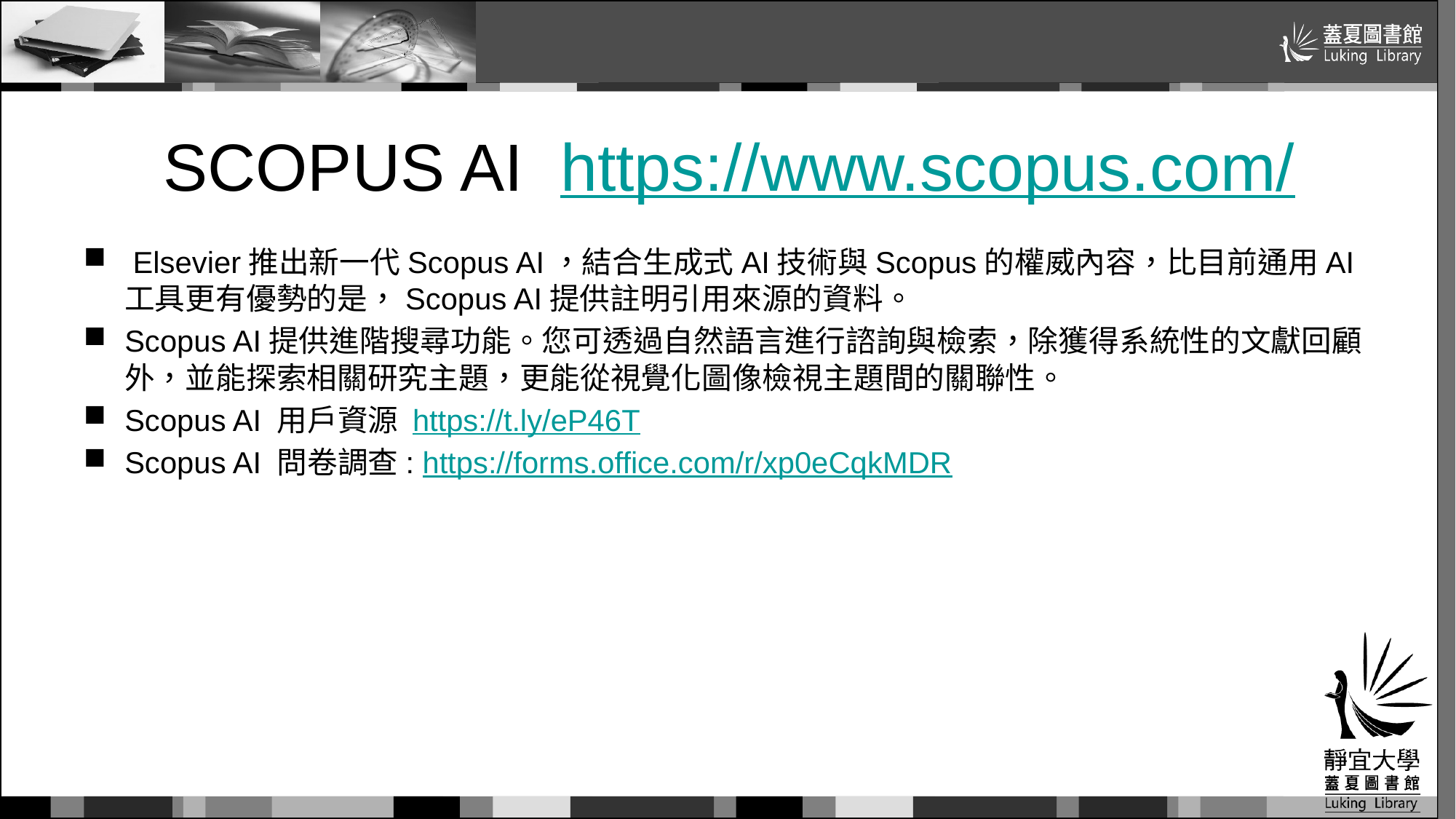

# SCOPUS AI  https://www.scopus.com/
 Elsevier推出新一代Scopus AI，結合生成式AI技術與Scopus的權威內容，比目前通用AI工具更有優勢的是，Scopus AI提供註明引用來源的資料。
Scopus AI提供進階搜尋功能。您可透過自然語言進行諮詢與檢索，除獲得系統性的文獻回顧外，並能探索相關研究主題，更能從視覺化圖像檢視主題間的關聯性。
Scopus AI 用戶資源 https://t.ly/eP46T
Scopus AI 問卷調查: https://forms.office.com/r/xp0eCqkMDR